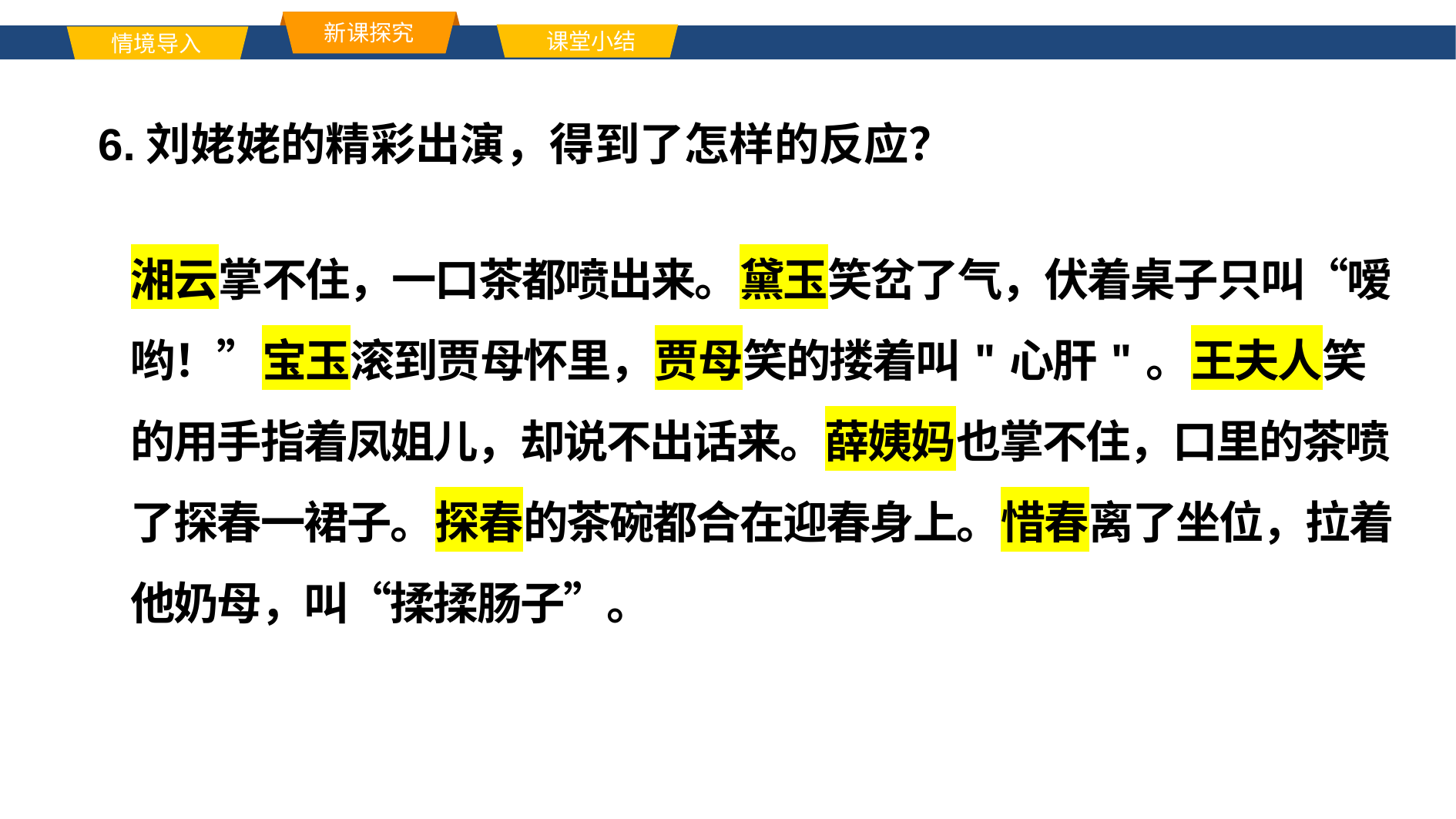

新课探究
课堂小结

情境导入

单击此处添加标题文本内容
6.刘姥姥的精彩出演，得到了怎样的反应？
湘云掌不住，一口茶都喷出来。黛玉笑岔了气，伏着桌子只叫“嗳哟！”宝玉滚到贾母怀里，贾母笑的搂着叫"心肝"。王夫人笑的用手指着凤姐儿，却说不出话来。薛姨妈也掌不住，口里的茶喷了探春一裙子。探春的茶碗都合在迎春身上。惜春离了坐位，拉着他奶母，叫“揉揉肠子”。